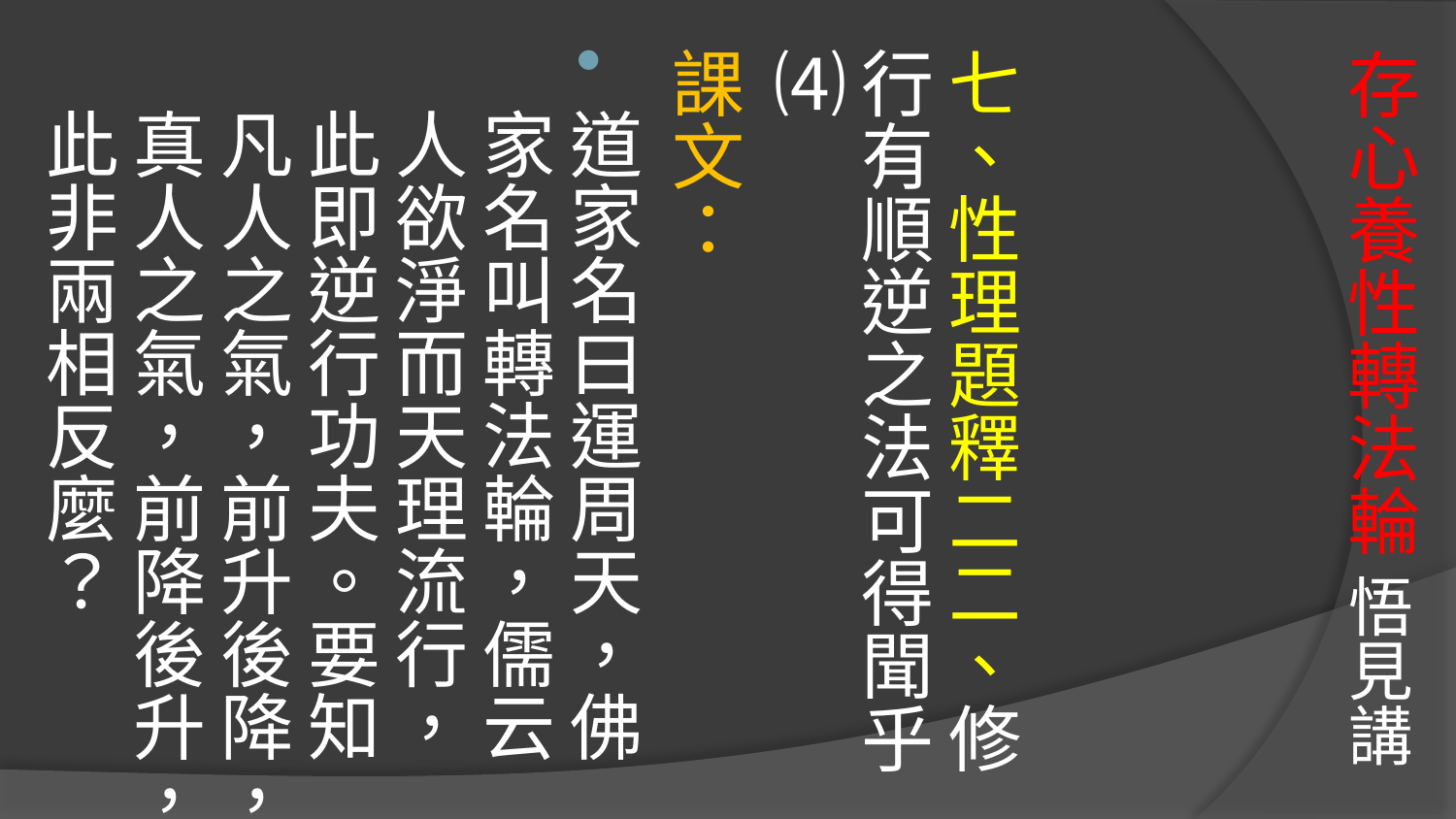

# 存心養性轉法輪 悟見講
七、性理題釋二二、修行有順逆之法可得聞乎⑷
課文：
道家名曰運周天，佛家名叫轉法輪，儒云人欲淨而天理流行，此即逆行功夫。要知凡人之氣，前升後降，真人之氣，前降後升，此非兩相反麼？